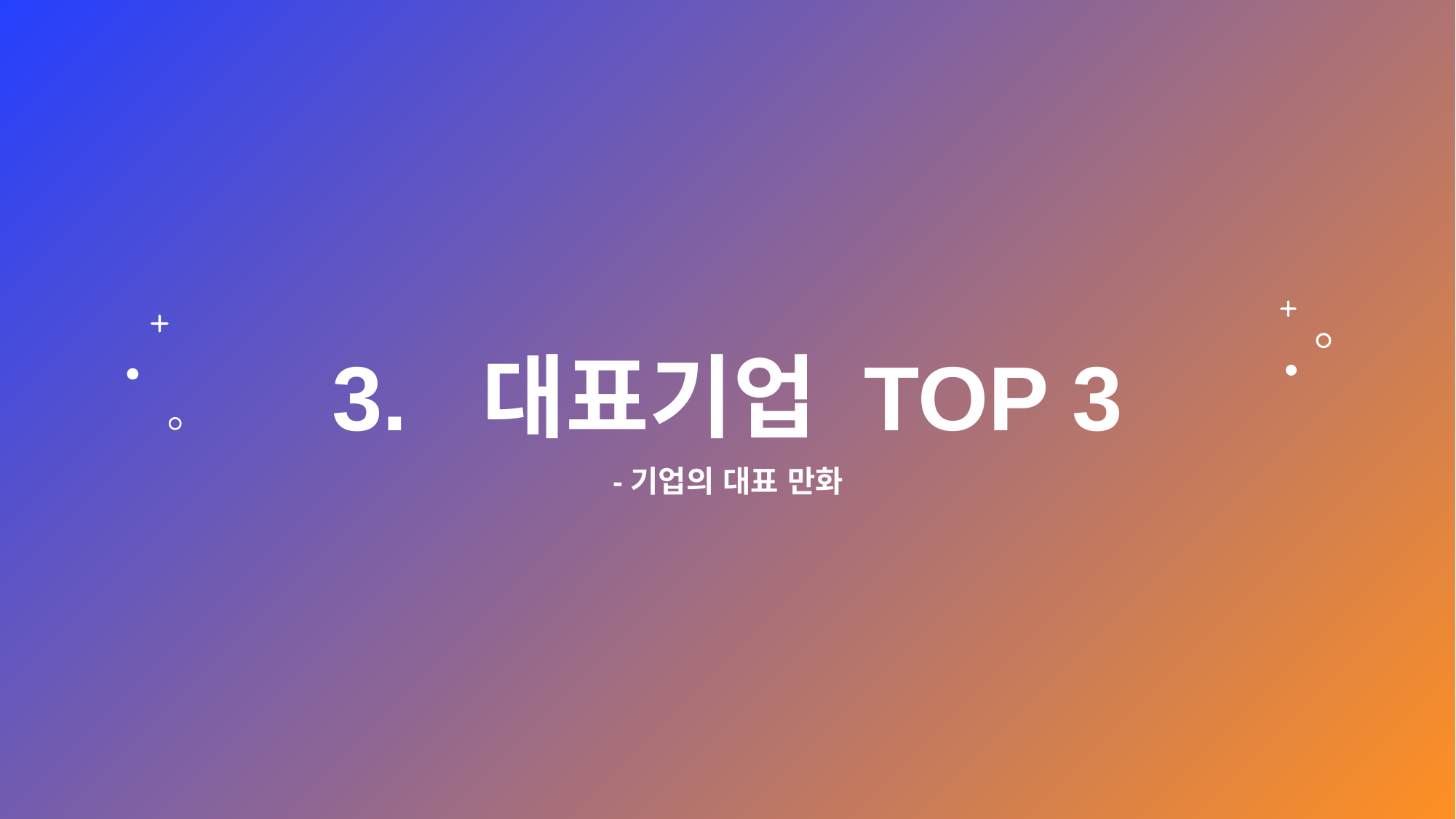

# 3.	대표기업 TOP 3
-기업의 대표 만화